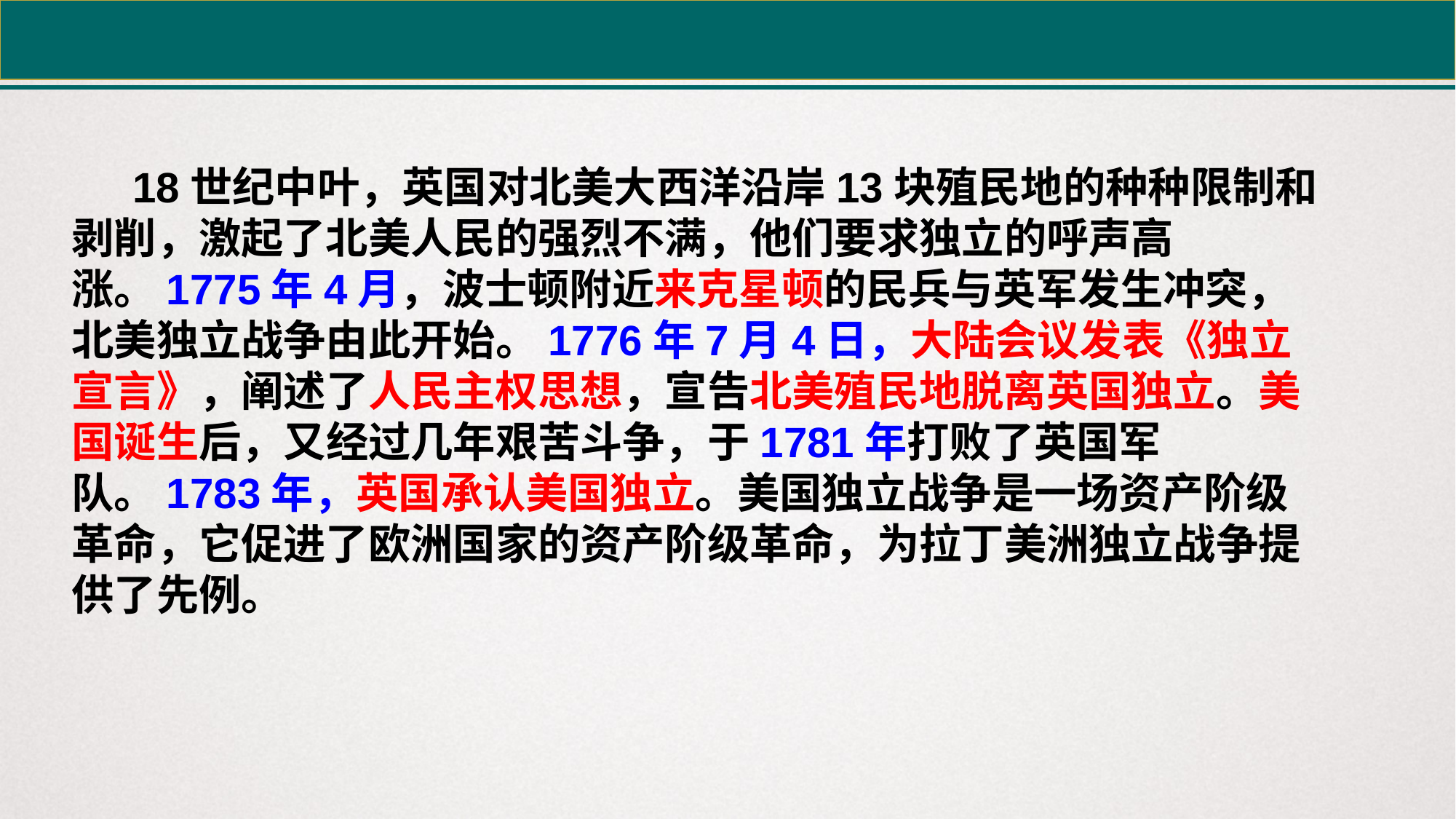

18世纪中叶，英国对北美大西洋沿岸13块殖民地的种种限制和剥削，激起了北美人民的强烈不满，他们要求独立的呼声高涨。1775年4月，波士顿附近来克星顿的民兵与英军发生冲突，北美独立战争由此开始。1776年7月4日，大陆会议发表《独立宣言》，阐述了人民主权思想，宣告北美殖民地脱离英国独立。美国诞生后，又经过几年艰苦斗争，于1781年打败了英国军队。1783年，英国承认美国独立。美国独立战争是一场资产阶级革命，它促进了欧洲国家的资产阶级革命，为拉丁美洲独立战争提供了先例。